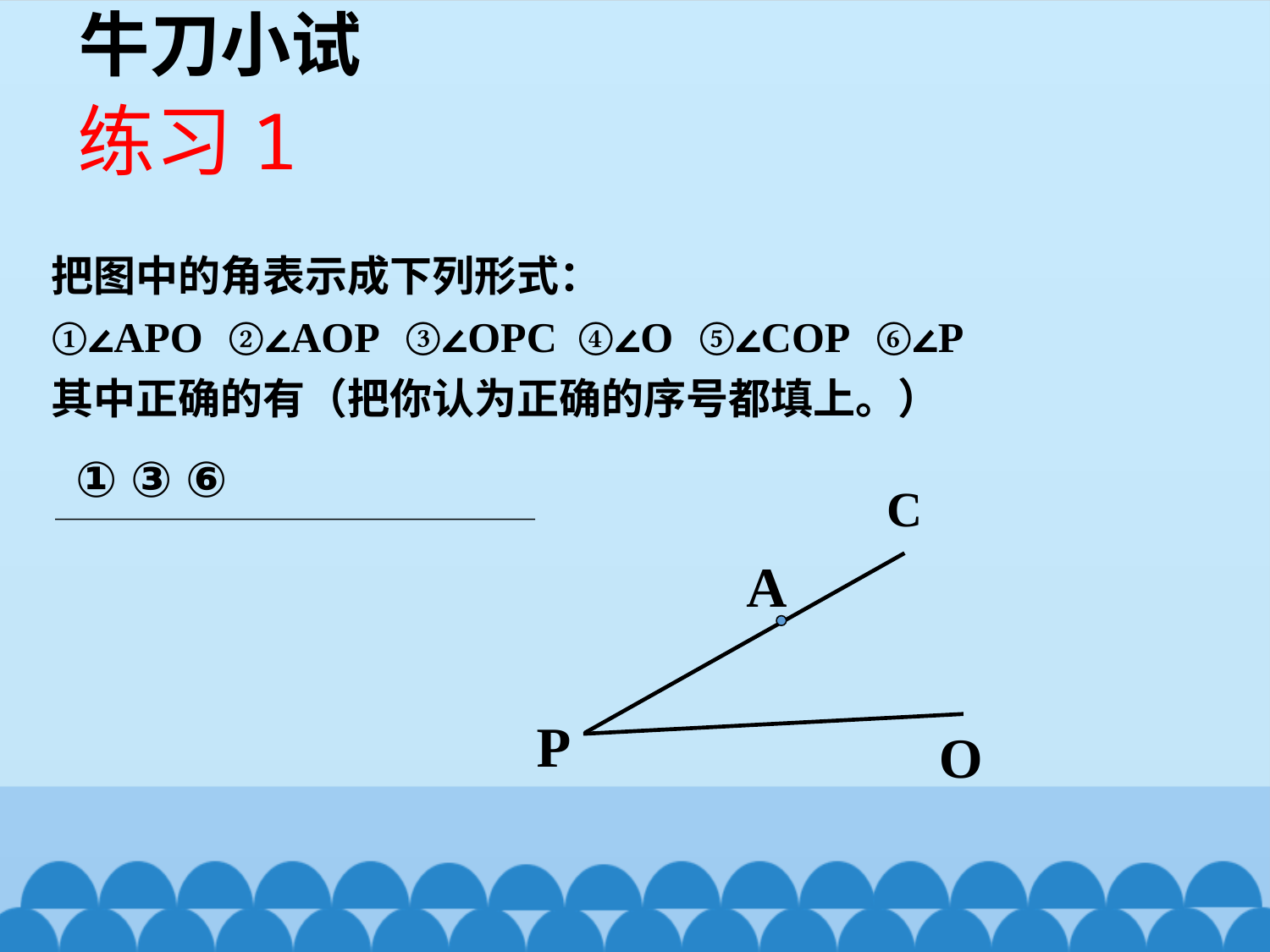

# 牛刀小试
练习1
把图中的角表示成下列形式：
①∠APO ②∠AOP ③∠OPC  ④∠O ⑤∠COP ⑥∠P
其中正确的有（把你认为正确的序号都填上。）
① ③ ⑥
C
A

P

O